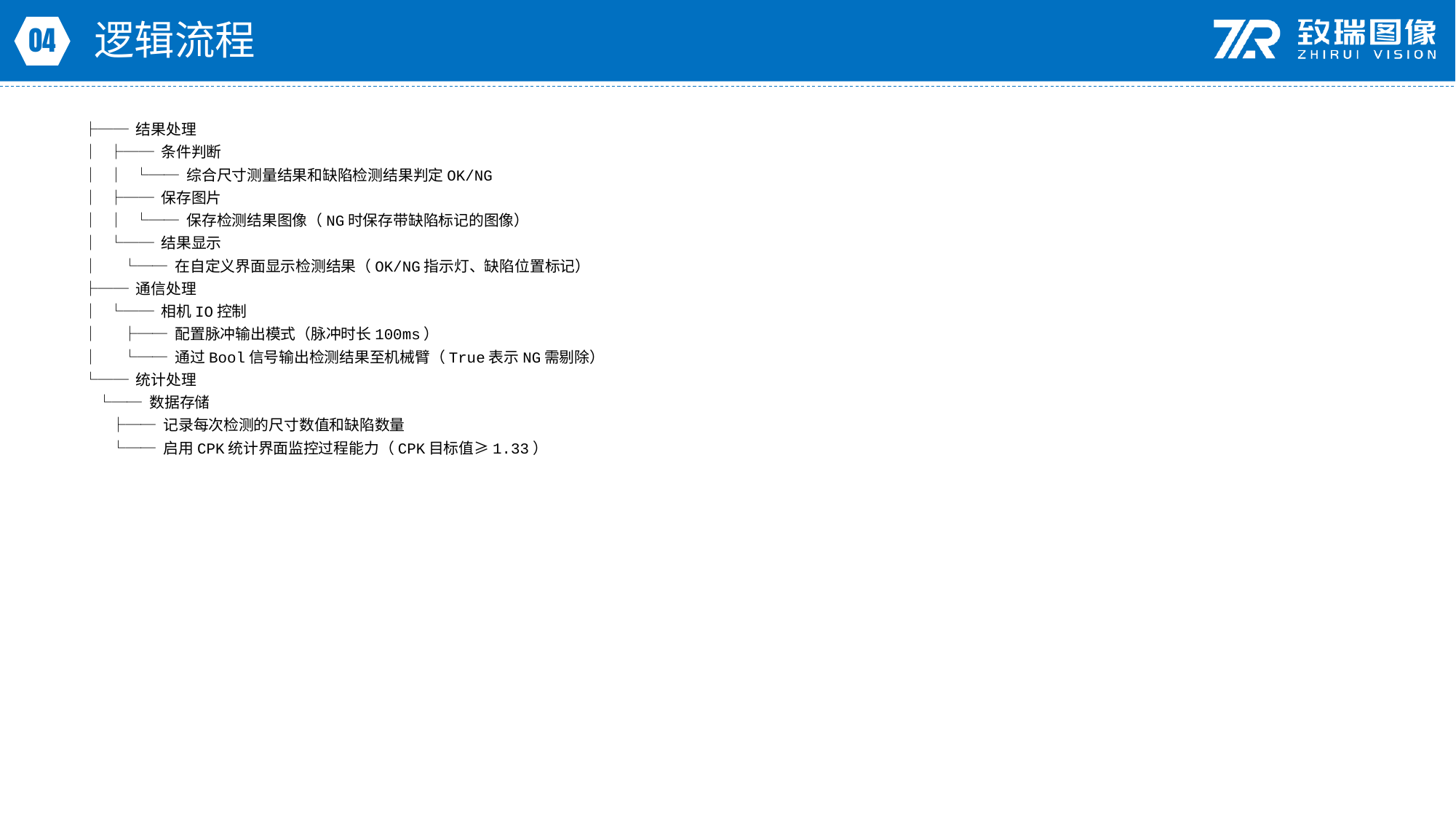

逻辑流程
04

├── 结果处理
│   ├── 条件判断
│   │   └── 综合尺寸测量结果和缺陷检测结果判定OK/NG
│   ├── 保存图片
│   │   └── 保存检测结果图像（NG时保存带缺陷标记的图像）
│   └── 结果显示
│       └── 在自定义界面显示检测结果（OK/NG指示灯、缺陷位置标记）
├── 通信处理
│   └── 相机IO控制
│       ├── 配置脉冲输出模式（脉冲时长100ms）
│       └── 通过Bool信号输出检测结果至机械臂（True表示NG需剔除）
└── 统计处理
    └── 数据存储
        ├── 记录每次检测的尺寸数值和缺陷数量
        └── 启用CPK统计界面监控过程能力（CPK目标值≥1.33）